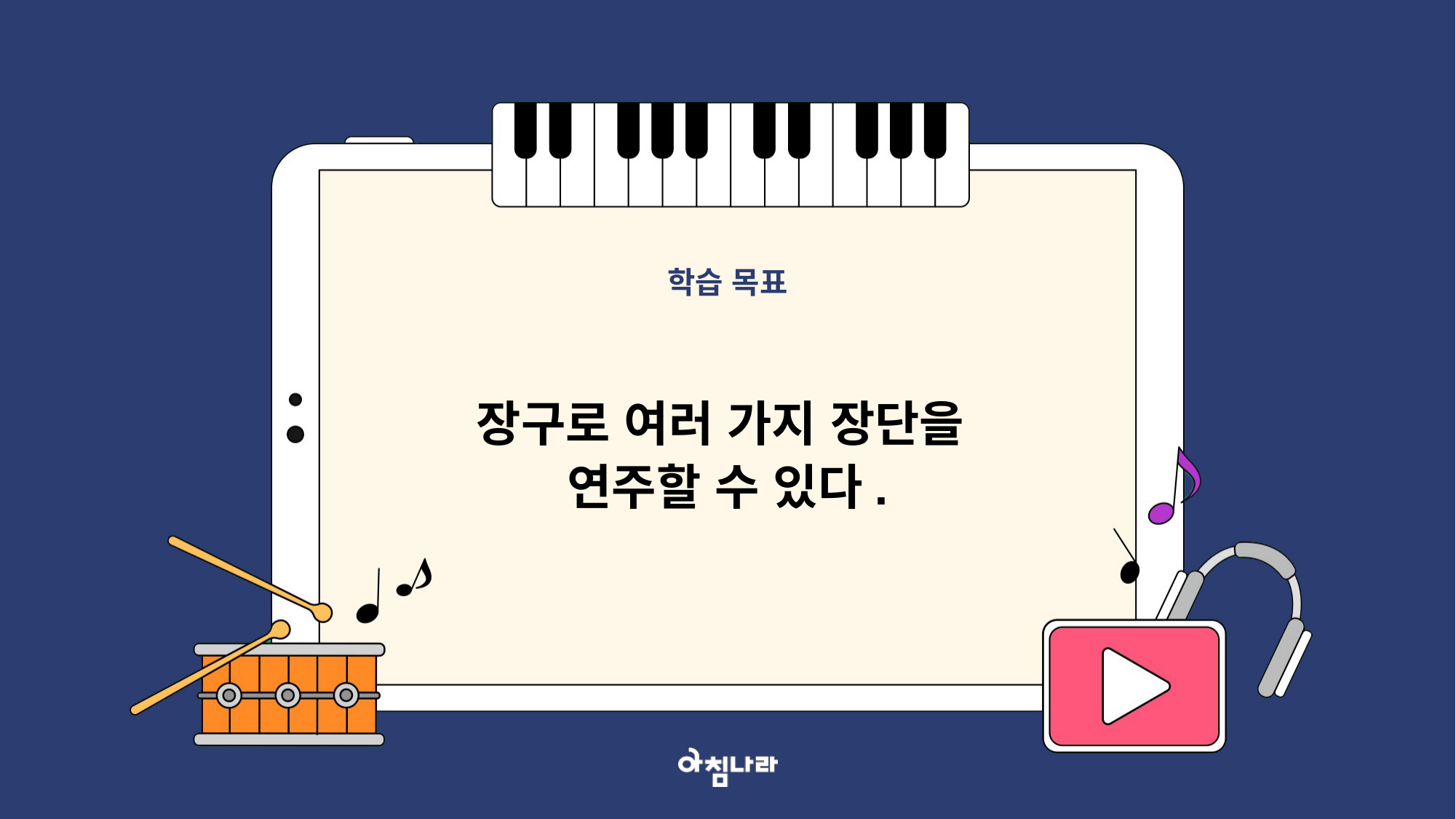

학습 목표
장구로 여러 가지 장단을
연주할 수 있다.